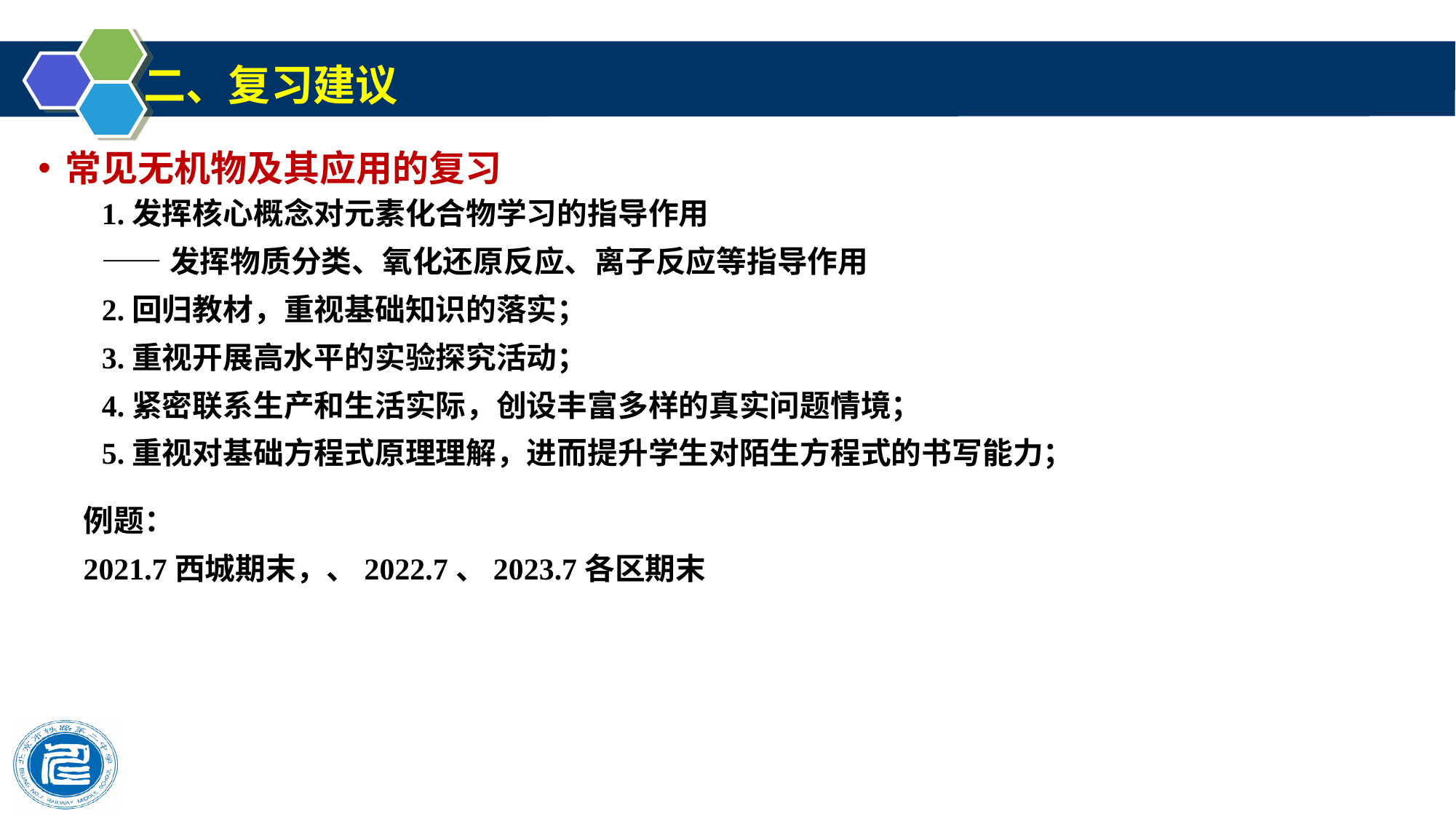

二、复习建议
常见无机物及其应用的复习
1.发挥核心概念对元素化合物学习的指导作用
——发挥物质分类、氧化还原反应、离子反应等指导作用
2.回归教材，重视基础知识的落实；
3.重视开展高水平的实验探究活动；
4.紧密联系生产和生活实际，创设丰富多样的真实问题情境；
5.重视对基础方程式原理理解，进而提升学生对陌生方程式的书写能力；
例题：
2021.7西城期末，、2022.7、2023.7各区期末